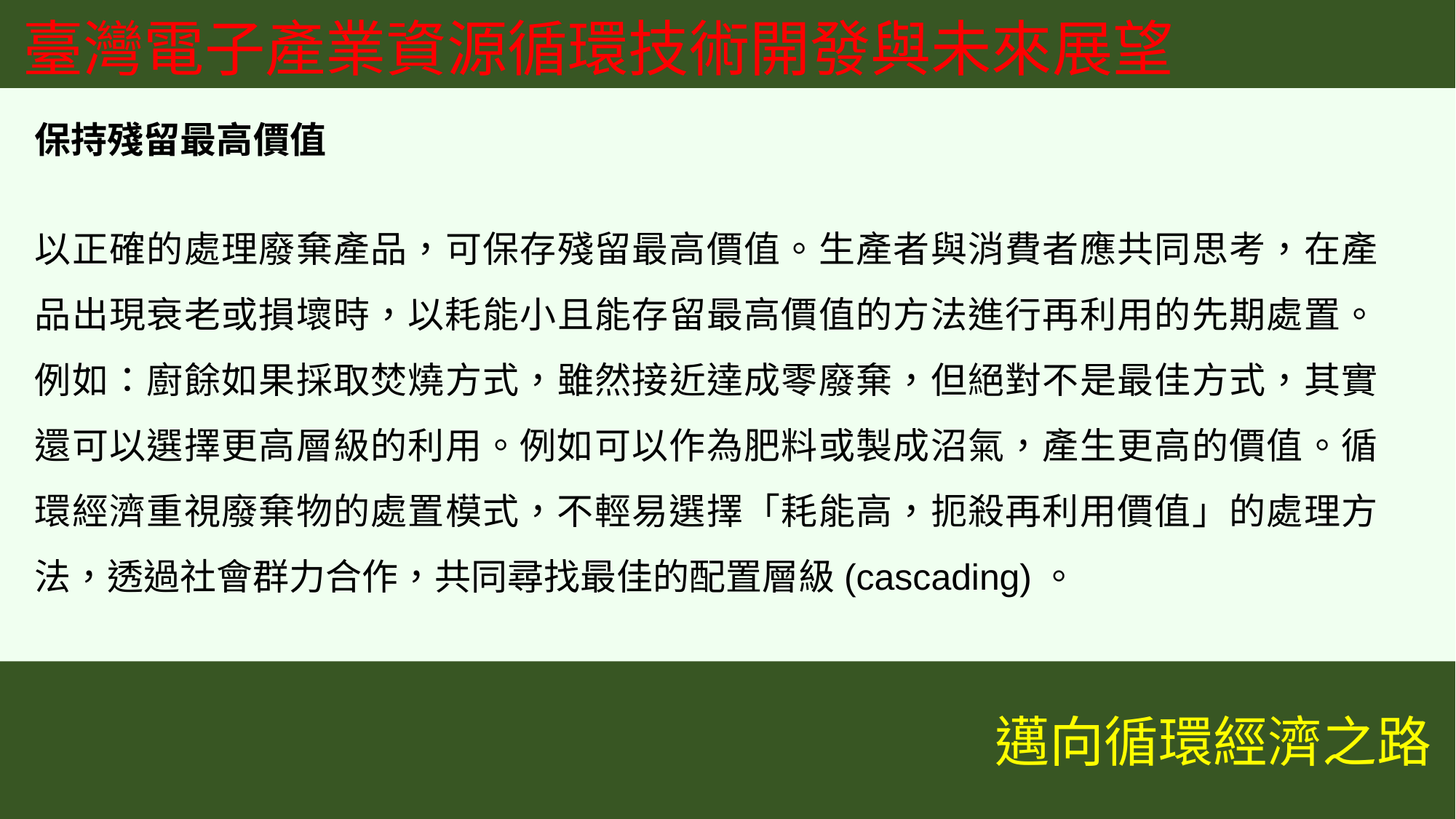

臺灣電子產業資源循環技術開發與未來展望
保持殘留最高價值

以正確的處理廢棄產品，可保存殘留最高價值。生產者與消費者應共同思考，在產品出現衰老或損壞時，以耗能小且能存留最高價值的方法進行再利用的先期處置。例如：廚餘如果採取焚燒方式，雖然接近達成零廢棄，但絕對不是最佳方式，其實還可以選擇更高層級的利用。例如可以作為肥料或製成沼氣，產生更高的價值。循環經濟重視廢棄物的處置模式，不輕易選擇「耗能高，扼殺再利用價值」的處理方法，透過社會群力合作，共同尋找最佳的配置層級(cascading)。
邁向循環經濟之路